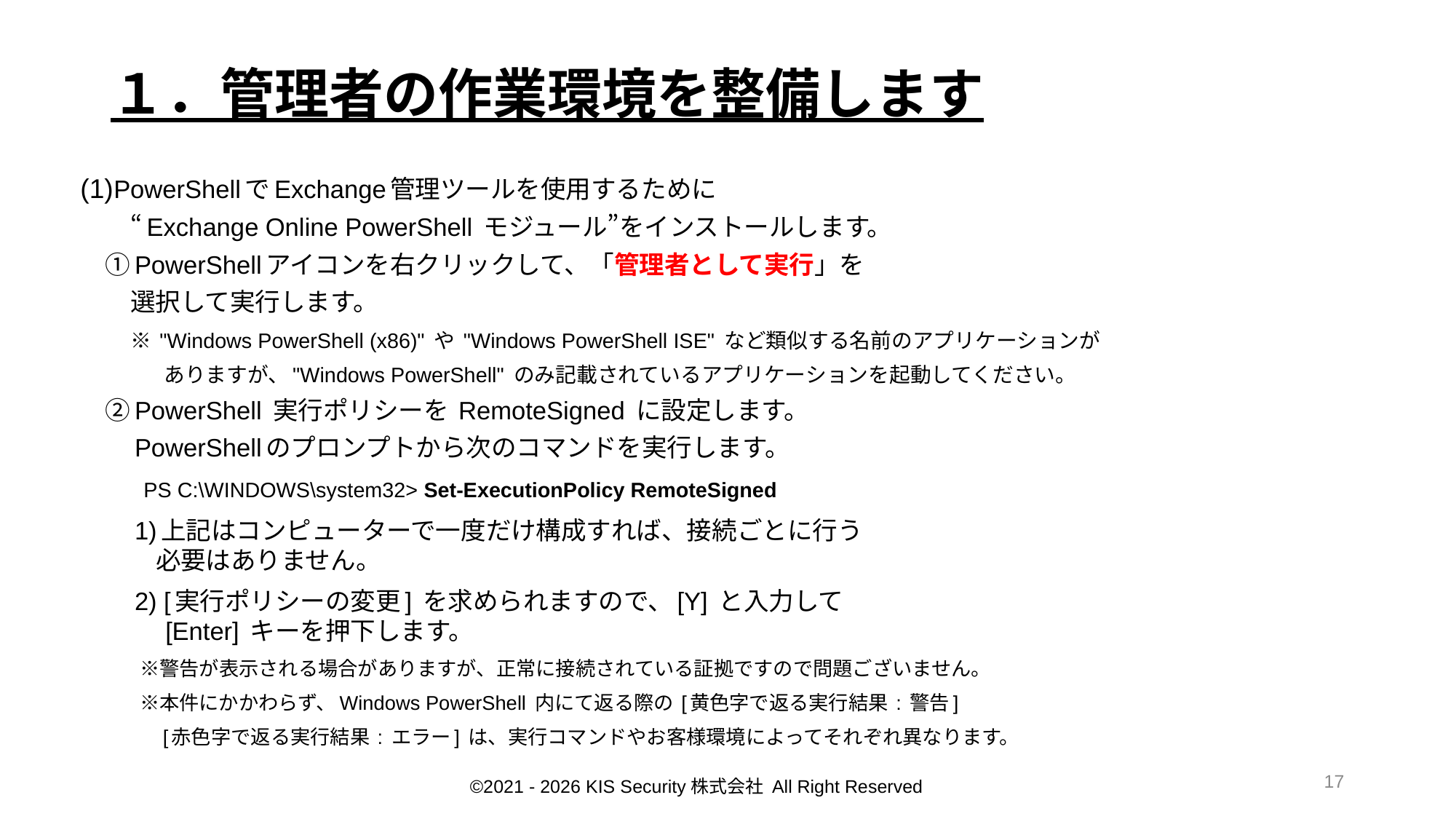

# １．管理者の作業環境を整備します
(1)PowerShellでExchange管理ツールを使用するために
　　“Exchange Online PowerShell モジュール”をインストールします。
　①PowerShellアイコンを右クリックして、「管理者として実行」を
　　選択して実行します。
　　※ "Windows PowerShell (x86)" や "Windows PowerShell ISE" など類似する名前のアプリケーションが
　　　　ありますが、"Windows PowerShell" のみ記載されているアプリケーションを起動してください。
　②PowerShell 実行ポリシーを RemoteSigned に設定します。
　　PowerShellのプロンプトから次のコマンドを実行します。
　　PS C:\WINDOWS\system32> Set-ExecutionPolicy RemoteSigned
　　1)上記はコンピューターで一度だけ構成すれば、接続ごとに行う
　　　必要はありません。
　　2) [実行ポリシーの変更] を求められますので、[Y] と入力して
　　　 [Enter] キーを押下します。
　　　※警告が表示される場合がありますが、正常に接続されている証拠ですので問題ございません。
　　　※本件にかかわらず、Windows PowerShell 内にて返る際の [黄色字で返る実行結果 : 警告]
　　　　[赤色字で返る実行結果 : エラー] は、実行コマンドやお客様環境によってそれぞれ異なります。
17